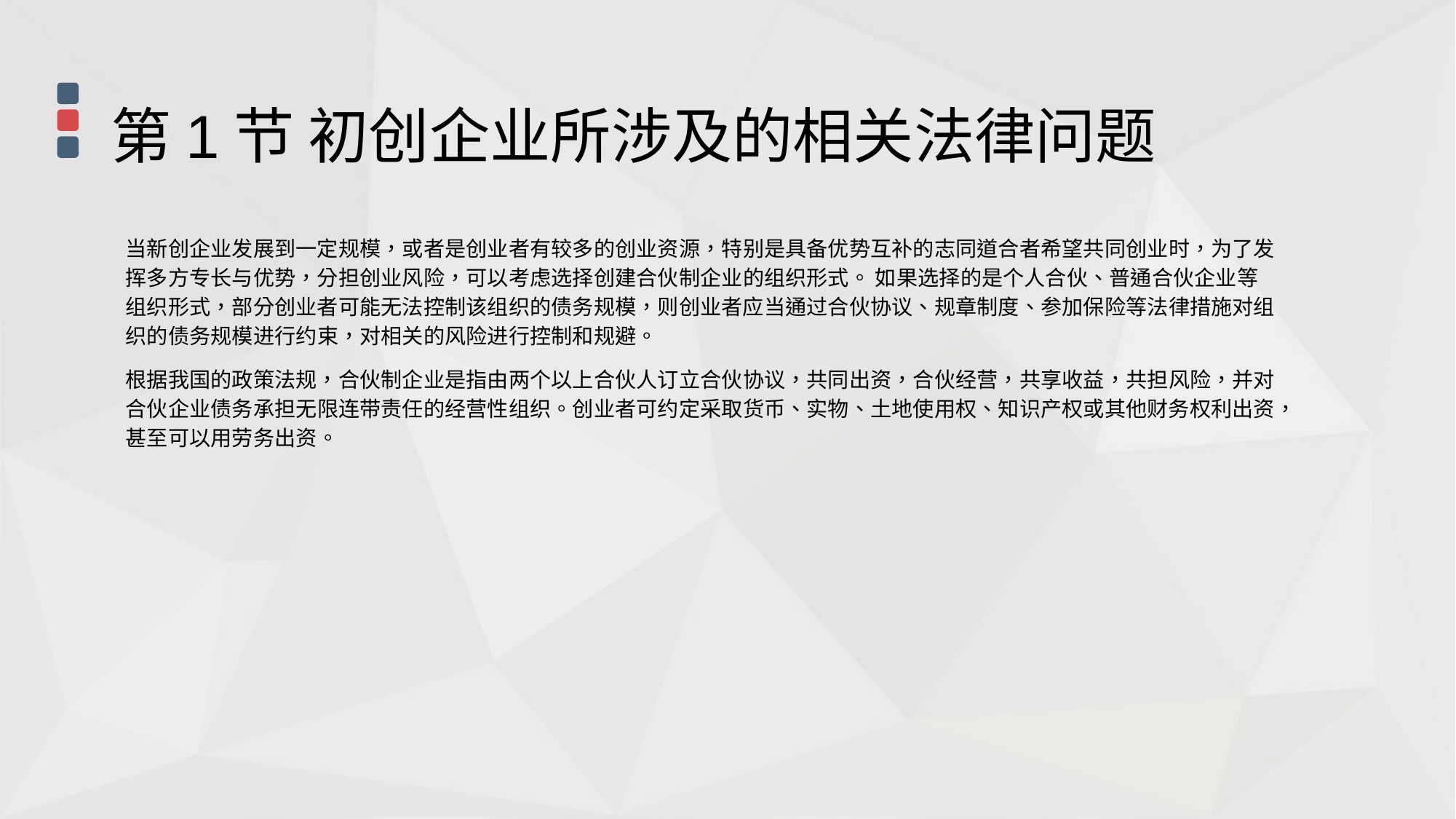

第1节 初创企业所涉及的相关法律问题
当新创企业发展到一定规模，或者是创业者有较多的创业资源，特别是具备优势互补的志同道合者希望共同创业时，为了发挥多方专长与优势，分担创业风险，可以考虑选择创建合伙制企业的组织形式。 如果选择的是个人合伙、普通合伙企业等组织形式，部分创业者可能无法控制该组织的债务规模，则创业者应当通过合伙协议、规章制度、参加保险等法律措施对组织的债务规模进行约束，对相关的风险进行控制和规避。
根据我国的政策法规，合伙制企业是指由两个以上合伙人订立合伙协议，共同出资，合伙经营，共享收益，共担风险，并对合伙企业债务承担无限连带责任的经营性组织。创业者可约定采取货币、实物、土地使用权、知识产权或其他财务权利出资，甚至可以用劳务出资。